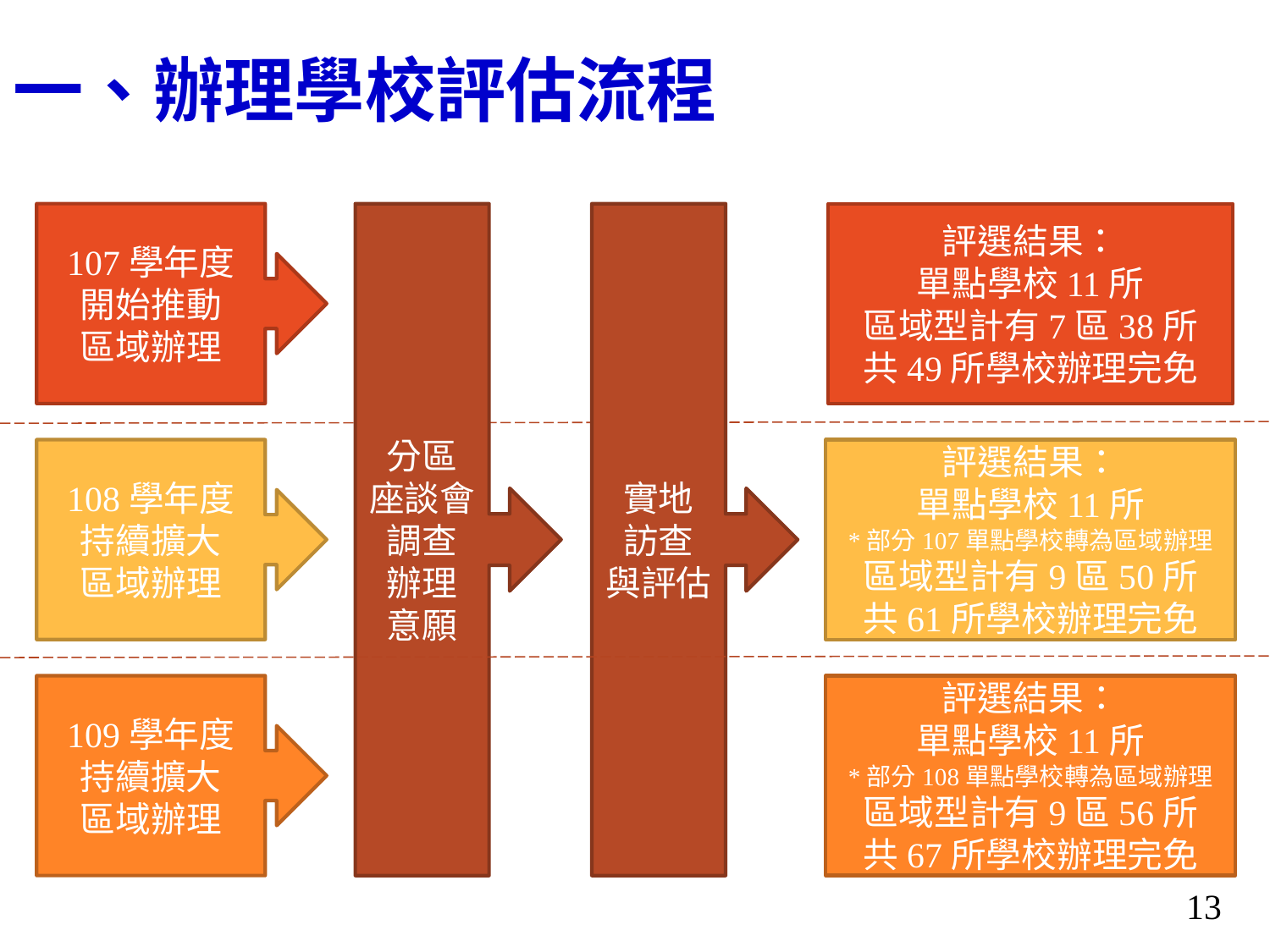

# 一、辦理學校評估流程
107學年度
開始推動
區域辦理
分區
座談會
調查
辦理
意願
實地
訪查
與評估
評選結果：
單點學校11所
區域型計有7區38所
共49所學校辦理完免
108學年度
持續擴大
區域辦理
評選結果：
單點學校11所
*部分107單點學校轉為區域辦理
區域型計有9區50所
共61所學校辦理完免
109學年度
持續擴大
區域辦理
評選結果：
單點學校11所
*部分108單點學校轉為區域辦理
區域型計有9區56所
共67所學校辦理完免
13